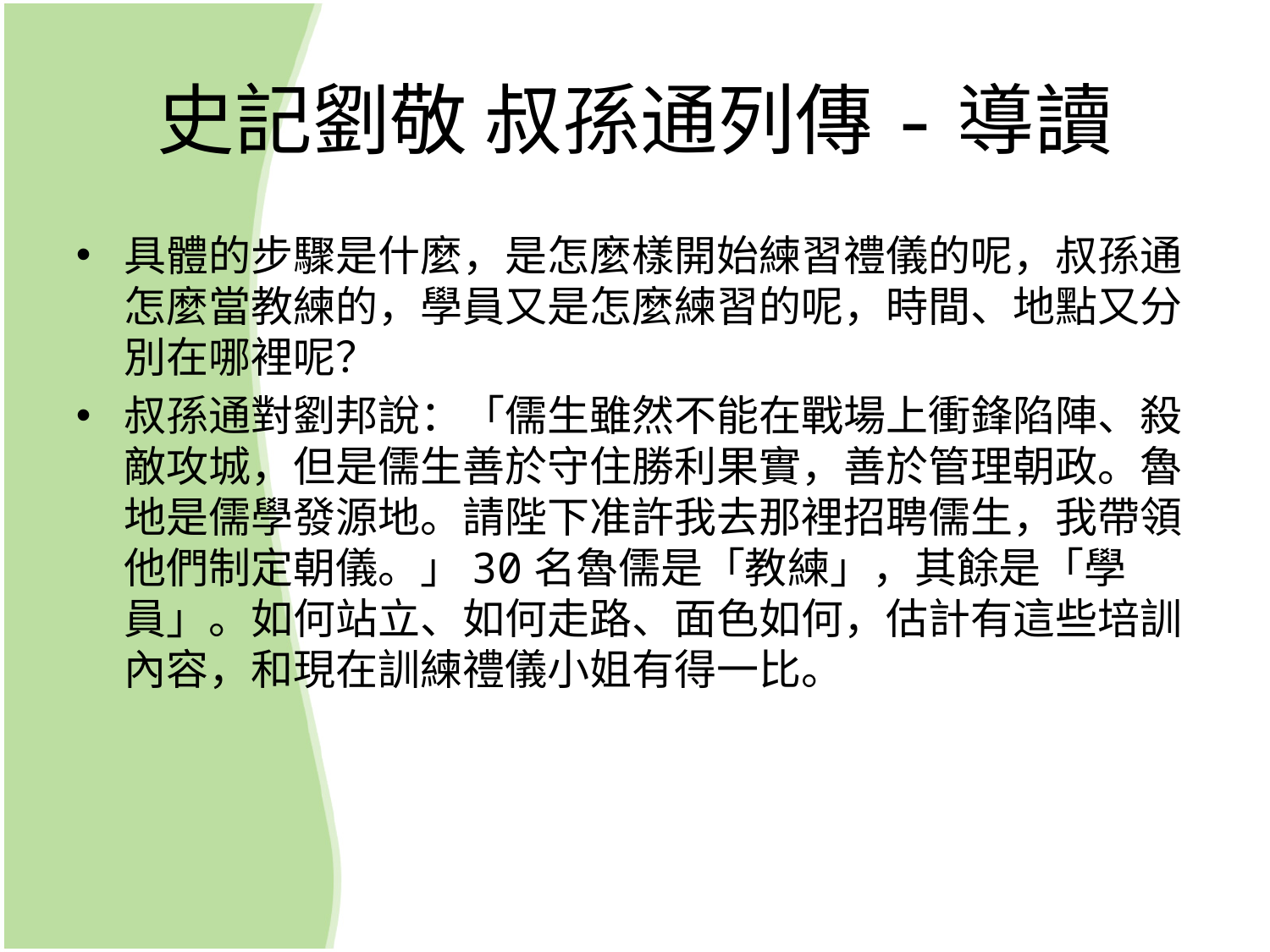

# 史記劉敬 叔孫通列傳-導讀
具體的步驟是什麼，是怎麼樣開始練習禮儀的呢，叔孫通怎麼當教練的，學員又是怎麼練習的呢，時間、地點又分別在哪裡呢？
叔孫通對劉邦說：「儒生雖然不能在戰場上衝鋒陷陣、殺敵攻城，但是儒生善於守住勝利果實，善於管理朝政。魯地是儒學發源地。請陛下准許我去那裡招聘儒生，我帶領他們制定朝儀。」30名魯儒是「教練」，其餘是「學員」。如何站立、如何走路、面色如何，估計有這些培訓內容，和現在訓練禮儀小姐有得一比。